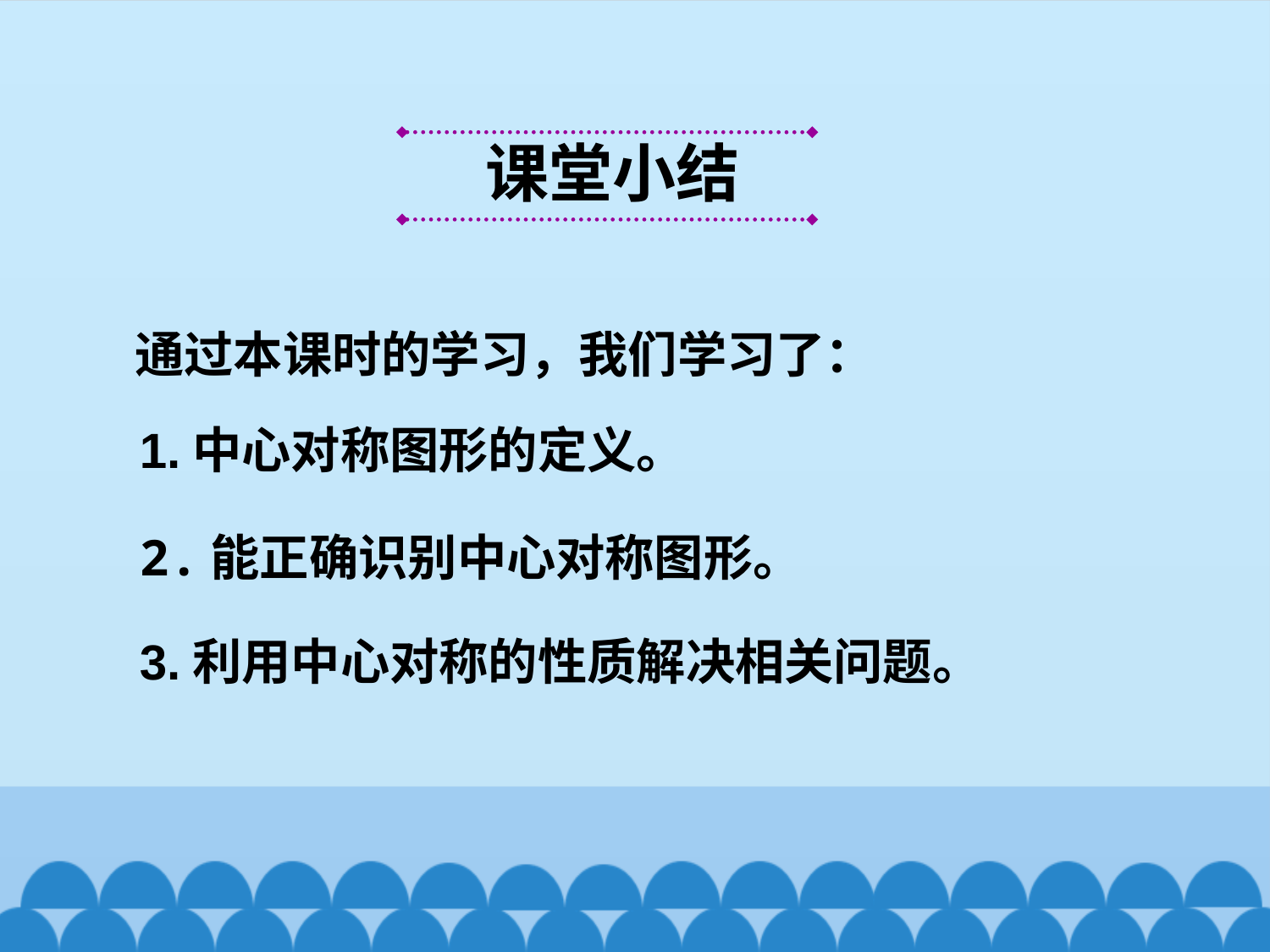

课堂小结

通过本课时的学习，我们学习了：
1.中心对称图形的定义。
2.能正确识别中心对称图形。
3.利用中心对称的性质解决相关问题。